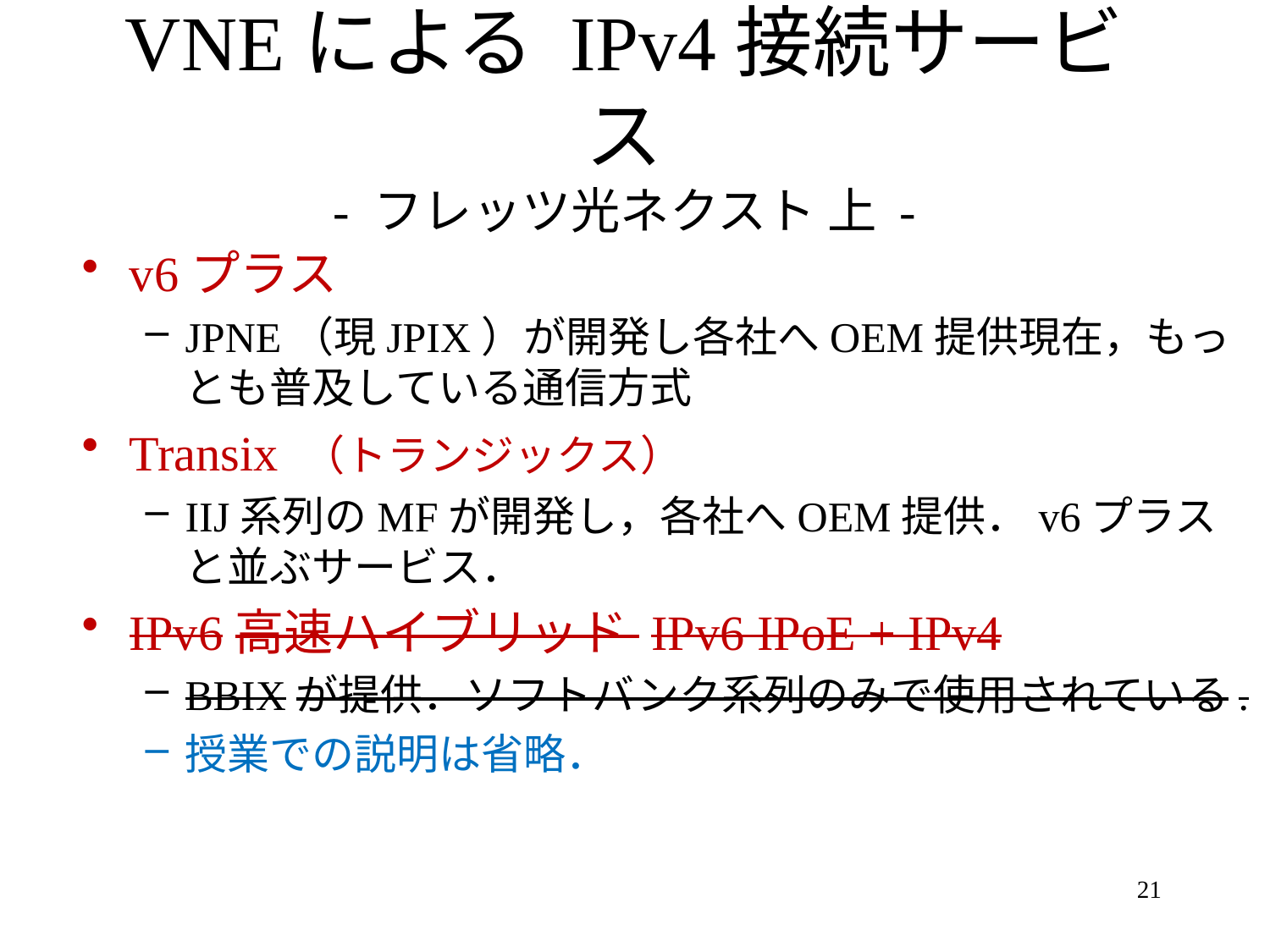

# VNEによる IPv4接続サービス - フレッツ光ネクスト 上 -
v6プラス
JPNE（現JPIX）が開発し各社へOEM提供現在，もっとも普及している通信方式
Transix （トランジックス）
IIJ系列のMFが開発し，各社へOEM提供．v6プラスと並ぶサービス．
IPv6高速ハイブリッド IPv6 IPoE + IPv4
BBIXが提供．ソフトバンク系列のみで使用されている.
授業での説明は省略．

21